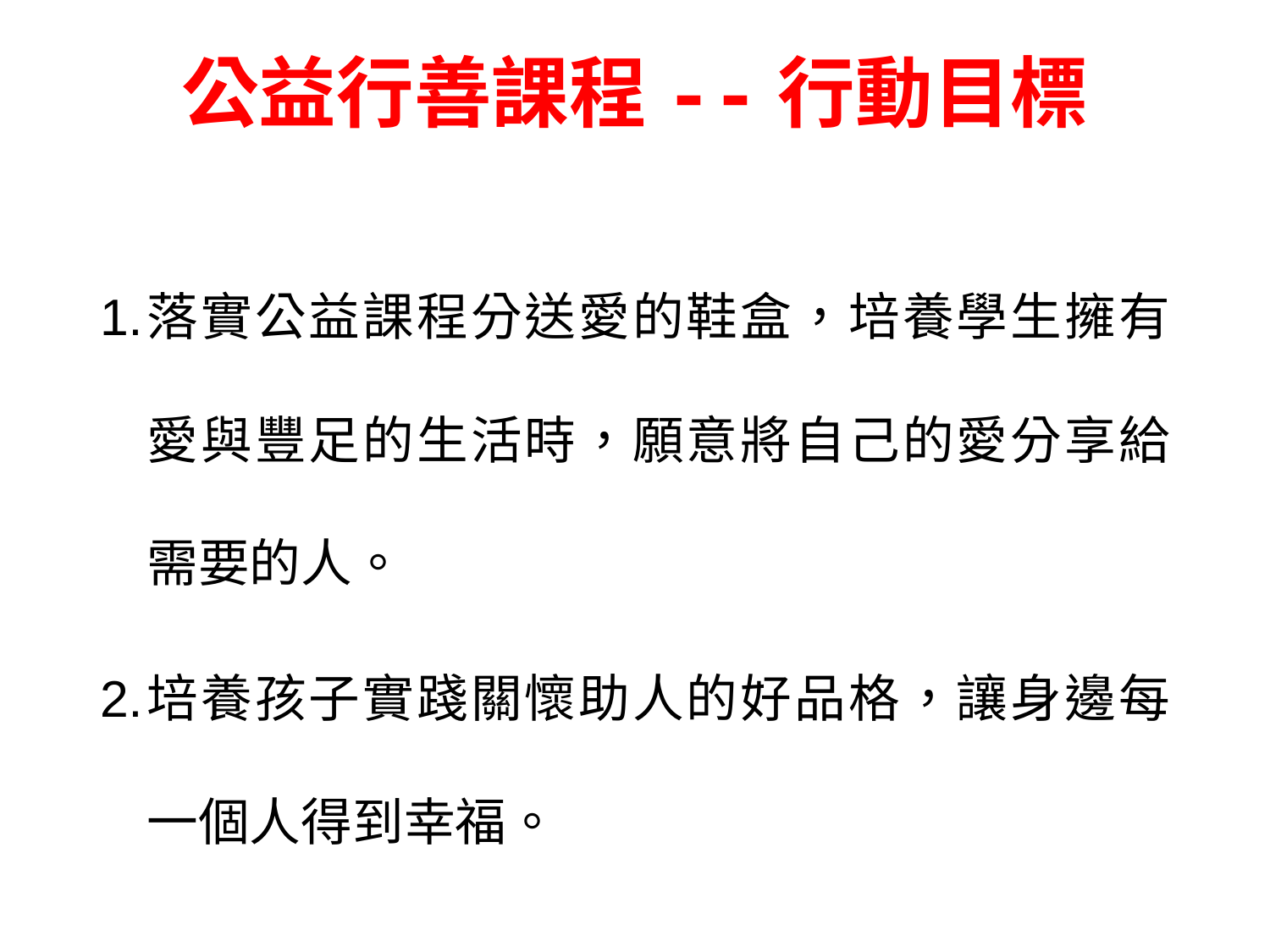

# 公益行善課程--行動目標
落實公益課程分送愛的鞋盒，培養學生擁有愛與豐足的生活時，願意將自己的愛分享給需要的人。
培養孩子實踐關懷助人的好品格，讓身邊每一個人得到幸福。